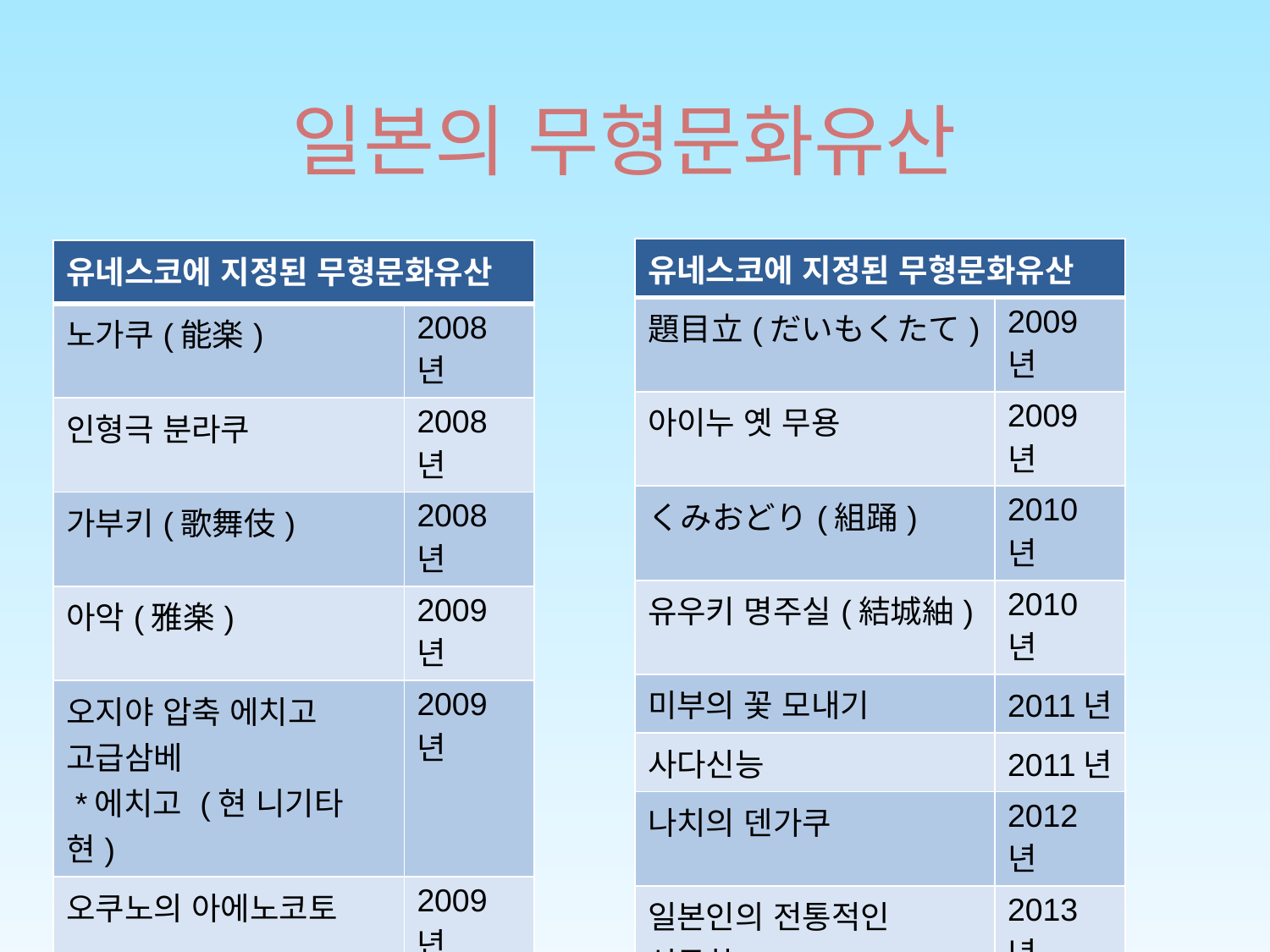

# 일본의 무형문화유산
| 유네스코에 지정된 무형문화유산 |  |
| --- | --- |
| 題目立(だいもくたて) | 2009년 |
| 아이누 옛 무용 | 2009년 |
| くみおどり(組踊) | 2010년 |
| 유우키 명주실(結城紬) | 2010년 |
| 미부의 꽃 모내기 | 2011년 |
| 사다신능 | 2011년 |
| 나치의 덴가쿠 | 2012년 |
| 일본인의 전통적인 식문화 | 2013년 |
| 호소카와 종이 기술 | 2014년 |
| 산 · 호코 포장 마차 행사 | 2016년 |
| 내방 신 : 가면무도회의 신들 | 2018년 |
| 유네스코에 지정된 무형문화유산 |  |
| --- | --- |
| 노가쿠(能楽) | 2008년 |
| 인형극 분라쿠 | 2008년 |
| 가부키(歌舞伎) | 2008년 |
| 아악(雅楽) | 2009년 |
| 오지야 압축 에치고 고급삼베 \*에치고 (현 니기타현) | 2009년 |
| 오쿠노의 아에노코토 | 2009년 |
| 하야치네 카구라 | 2009년 |
| 아키우의 모내기 춤 | 2009년 |
| 챠키라코 | 2009년 |
| 大日堂 무악 | 2009년 |